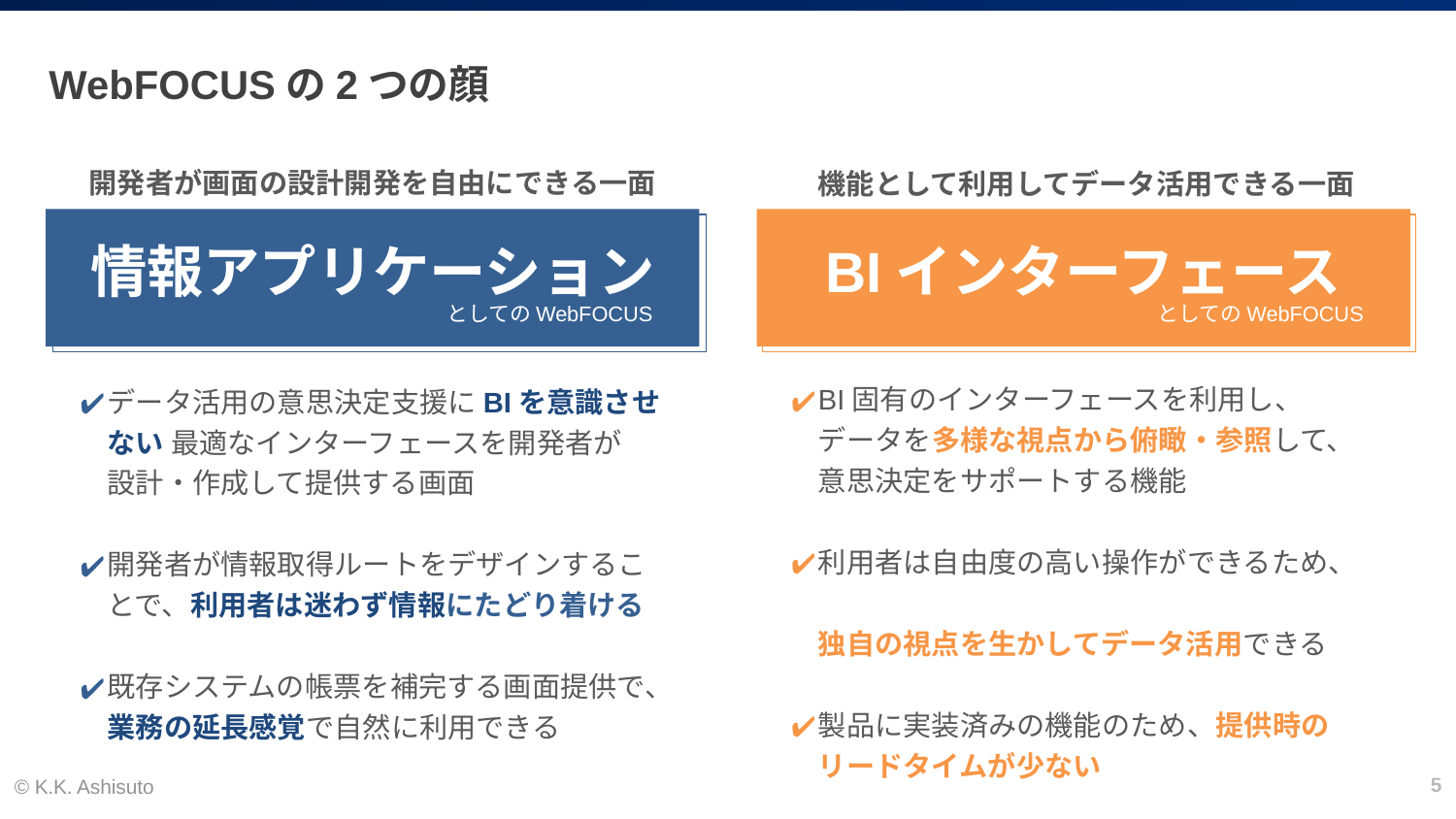

# WebFOCUSの2つの顔
開発者が画面の設計開発を自由にできる一面
機能として利用してデータ活用できる一面

情報アプリケーション
BIインターフェース
としてのWebFOCUS
としてのWebFOCUS
BI固有のインターフェースを利用し、データを多様な視点から俯瞰・参照して、意思決定をサポートする機能

利用者は自由度の高い操作ができるため、
独自の視点を生かしてデータ活用できる

製品に実装済みの機能のため、提供時のリードタイムが少ない
データ活用の意思決定支援にBIを意識させない 最適なインターフェースを開発者が
設計・作成して提供する画面

開発者が情報取得ルートをデザインすることで、利用者は迷わず情報にたどり着ける
既存システムの帳票を補完する画面提供で、業務の延長感覚で自然に利用できる
5
© K.K. Ashisuto